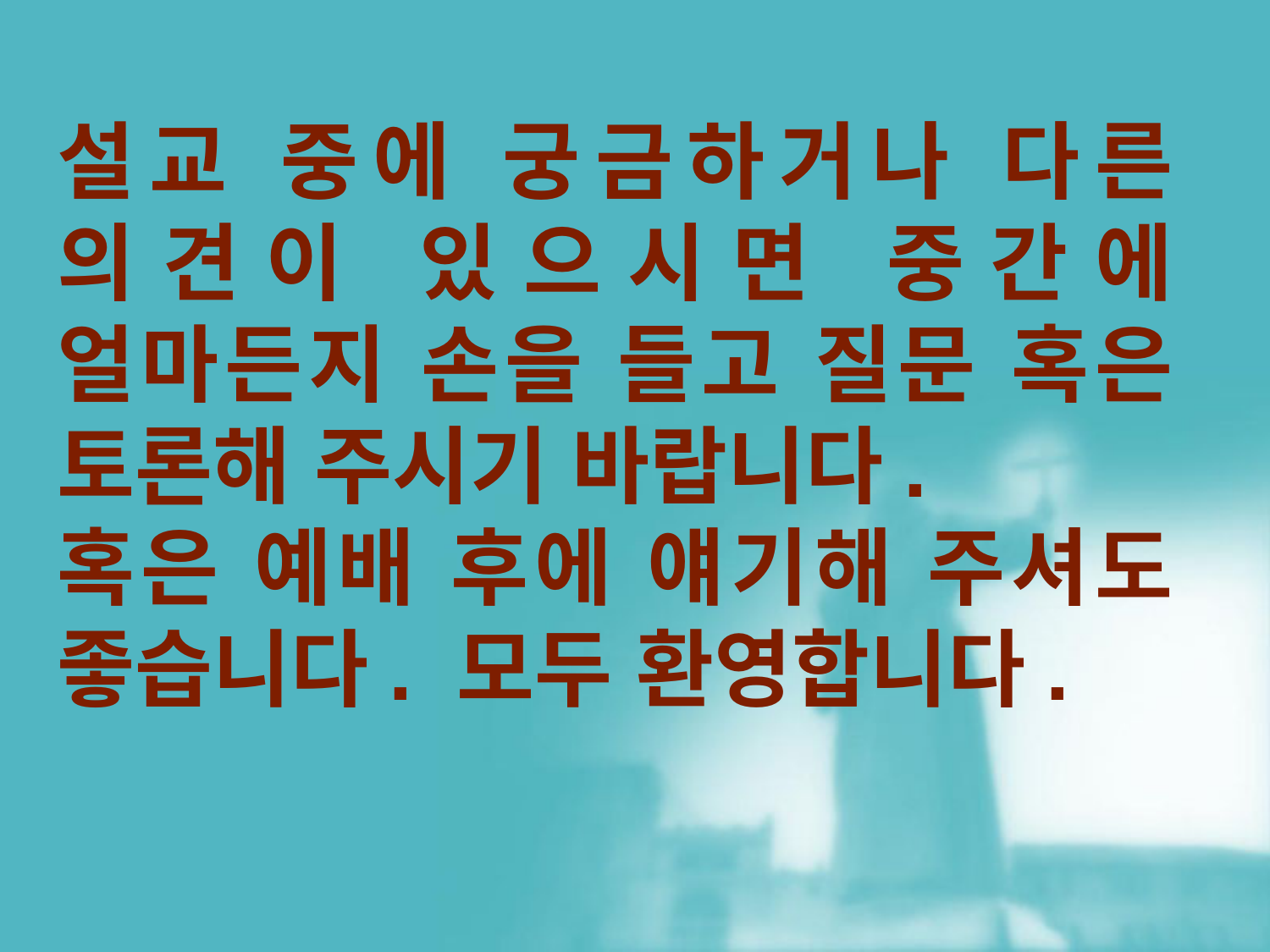

설교 중에 궁금하거나 다른 의견이 있으시면 중간에 얼마든지 손을 들고 질문 혹은 토론해 주시기 바랍니다.
혹은 예배 후에 얘기해 주셔도 좋습니다. 모두 환영합니다.